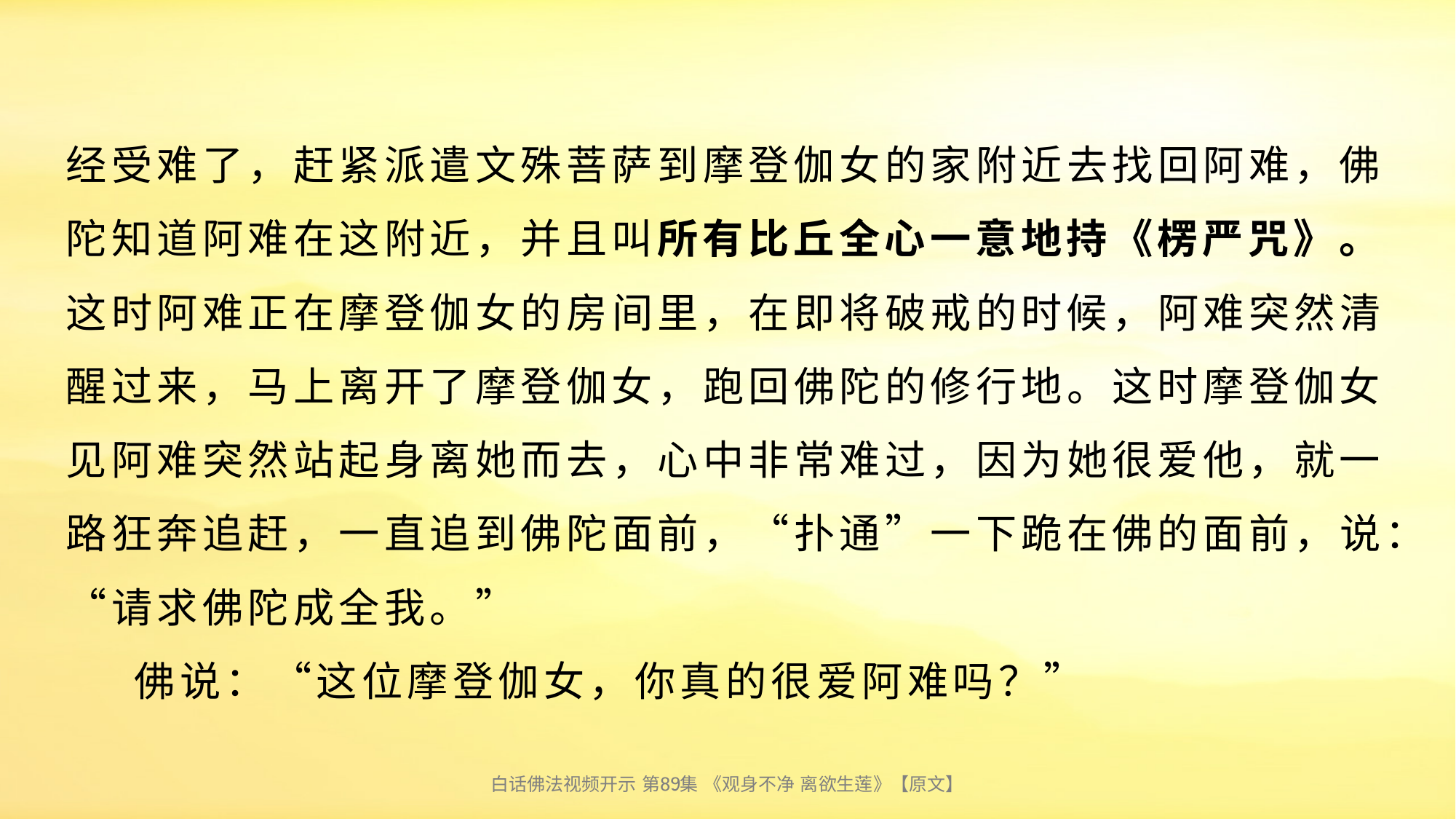

# 经受难了，赶紧派遣文殊菩萨到摩登伽女的家附近去找回阿难，佛陀知道阿难在这附近，并且叫所有比丘全心一意地持《楞严咒》。这时阿难正在摩登伽女的房间里，在即将破戒的时候，阿难突然清醒过来，马上离开了摩登伽女，跑回佛陀的修行地。这时摩登伽女见阿难突然站起身离她而去，心中非常难过，因为她很爱他，就一路狂奔追赶，一直追到佛陀面前，“扑通”一下跪在佛的面前，说：“请求佛陀成全我。” 佛说：“这位摩登伽女，你真的很爱阿难吗？”
白话佛法视频开示 第89集 《观身不净 离欲生莲》【原文】